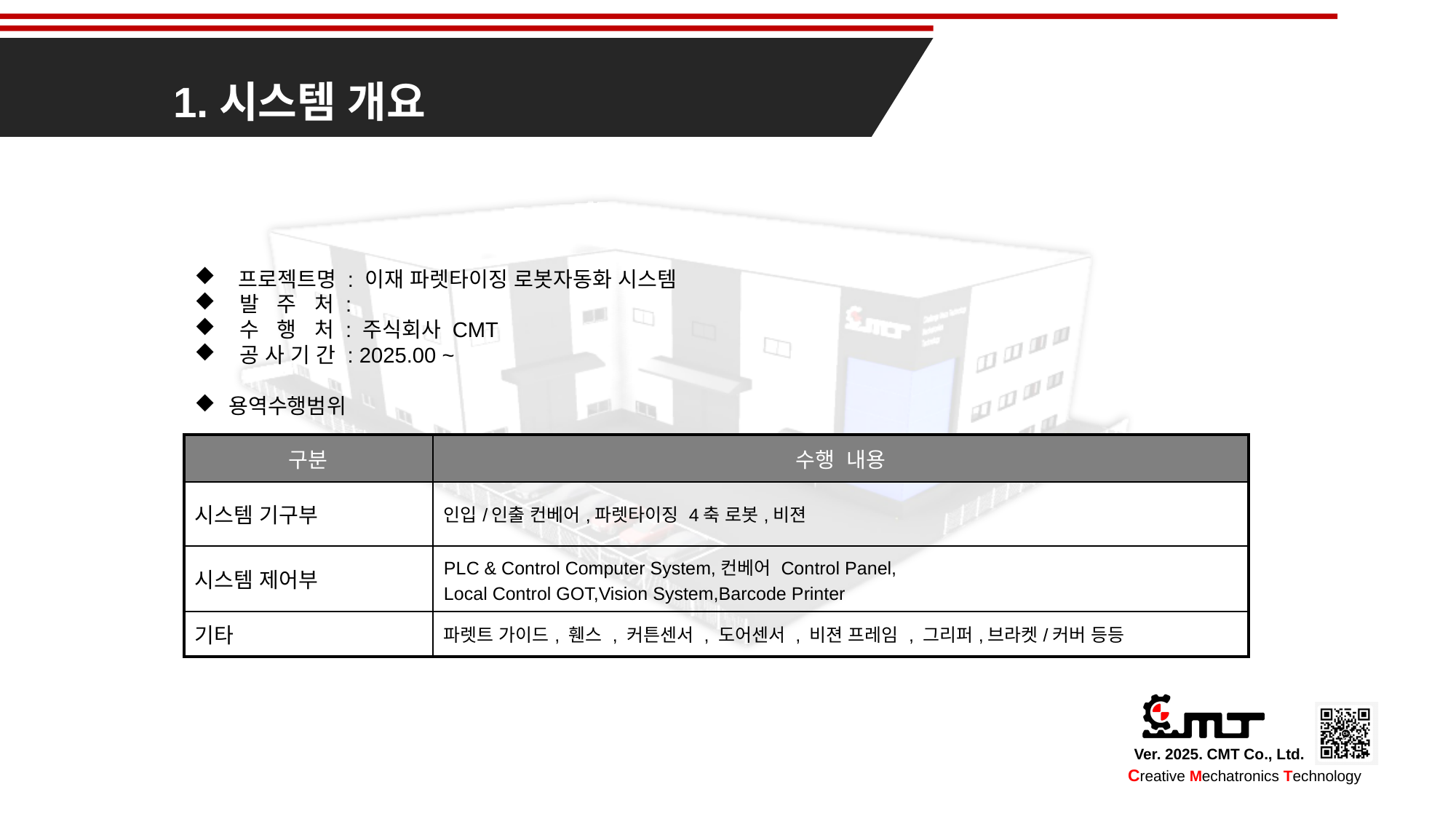

1.시스템 개요
 프로젝트명 : 이재 파렛타이징 로봇자동화 시스템
 발   주   처 :
 수   행   처 : 주식회사 CMT
 공 사 기 간 : 2025.00 ~

용역수행범위
| 구분 | 수행 내용 |
| --- | --- |
| 시스템 기구부 | 인입/인출 컨베어,파렛타이징 4축 로봇,비젼 |
| 시스템 제어부 | PLC & Control Computer System,컨베어 Control Panel, Local Control GOT,Vision System,Barcode Printer |
| 기타 | 파렛트 가이드, 휀스 , 커튼센서 , 도어센서 , 비젼 프레임 , 그리퍼,브라켓/커버 등등 |